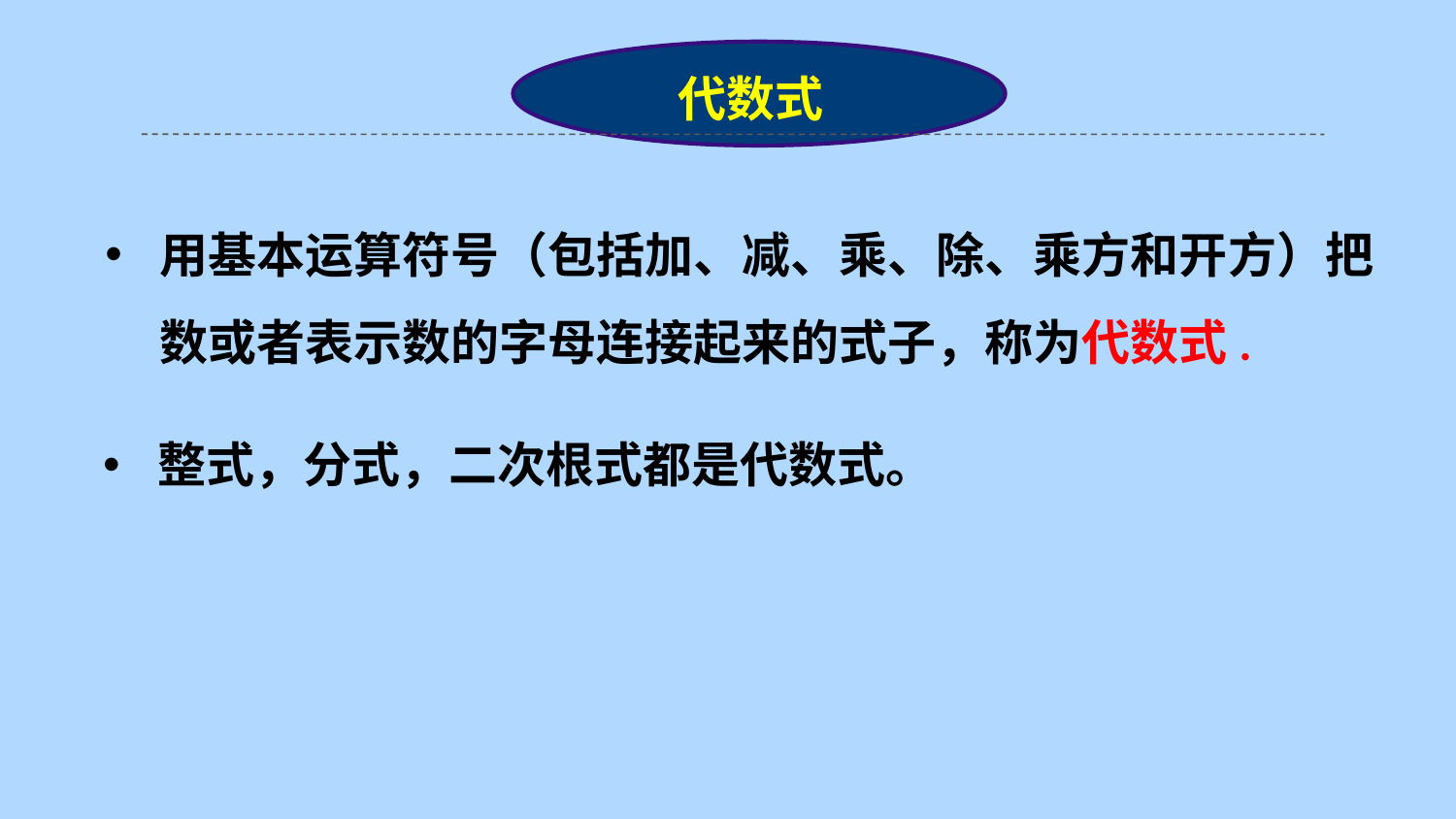

代数式
用基本运算符号（包括加、减、乘、除、乘方和开方）把数或者表示数的字母连接起来的式子，称为代数式.

整式，分式，二次根式都是代数式。